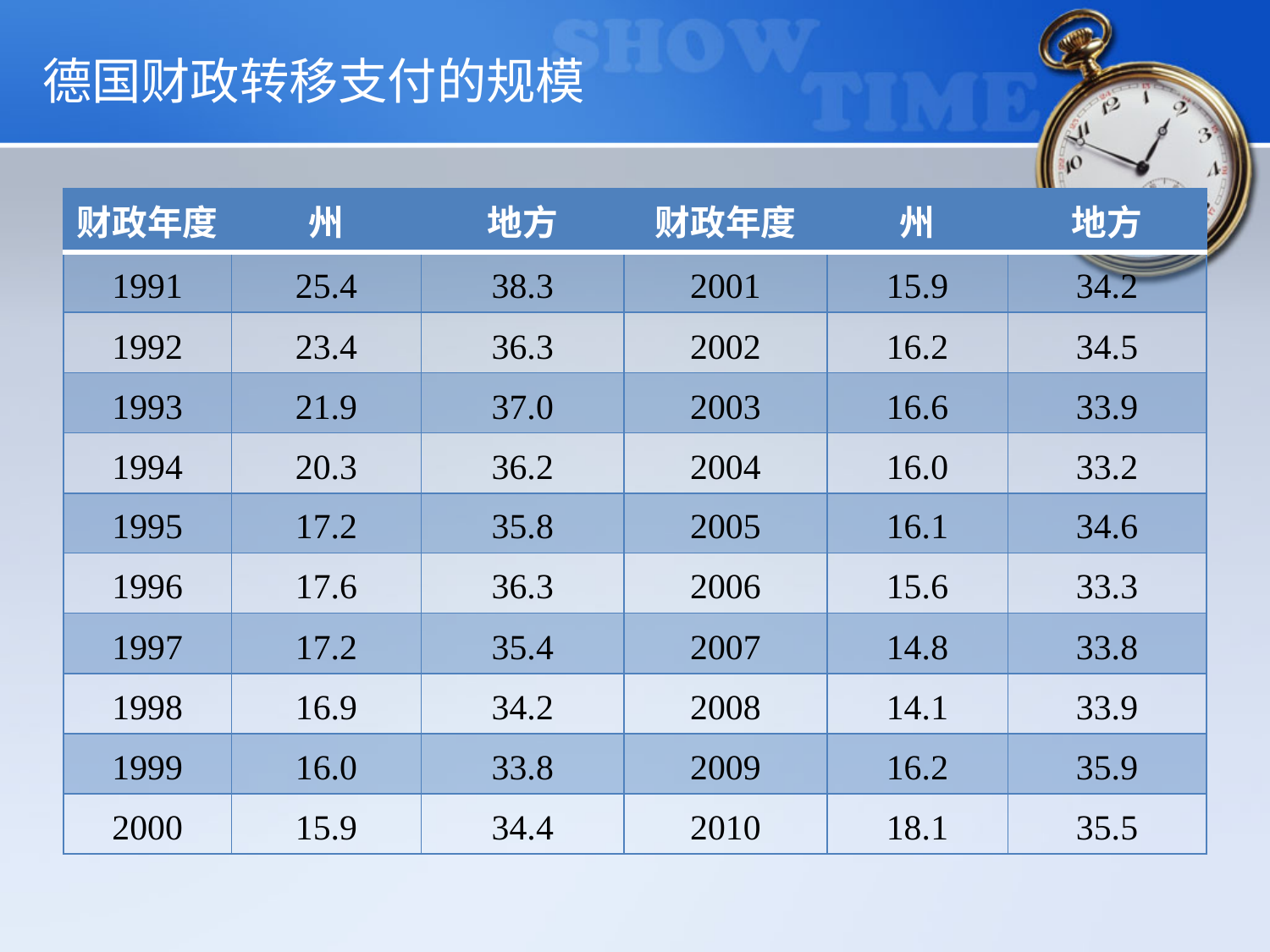

# 德国财政转移支付的规模
| 财政年度 | 州 | 地方 | 财政年度 | 州 | 地方 |
| --- | --- | --- | --- | --- | --- |
| 1991 | 25.4 | 38.3 | 2001 | 15.9 | 34.2 |
| 1992 | 23.4 | 36.3 | 2002 | 16.2 | 34.5 |
| 1993 | 21.9 | 37.0 | 2003 | 16.6 | 33.9 |
| 1994 | 20.3 | 36.2 | 2004 | 16.0 | 33.2 |
| 1995 | 17.2 | 35.8 | 2005 | 16.1 | 34.6 |
| 1996 | 17.6 | 36.3 | 2006 | 15.6 | 33.3 |
| 1997 | 17.2 | 35.4 | 2007 | 14.8 | 33.8 |
| 1998 | 16.9 | 34.2 | 2008 | 14.1 | 33.9 |
| 1999 | 16.0 | 33.8 | 2009 | 16.2 | 35.9 |
| 2000 | 15.9 | 34.4 | 2010 | 18.1 | 35.5 |